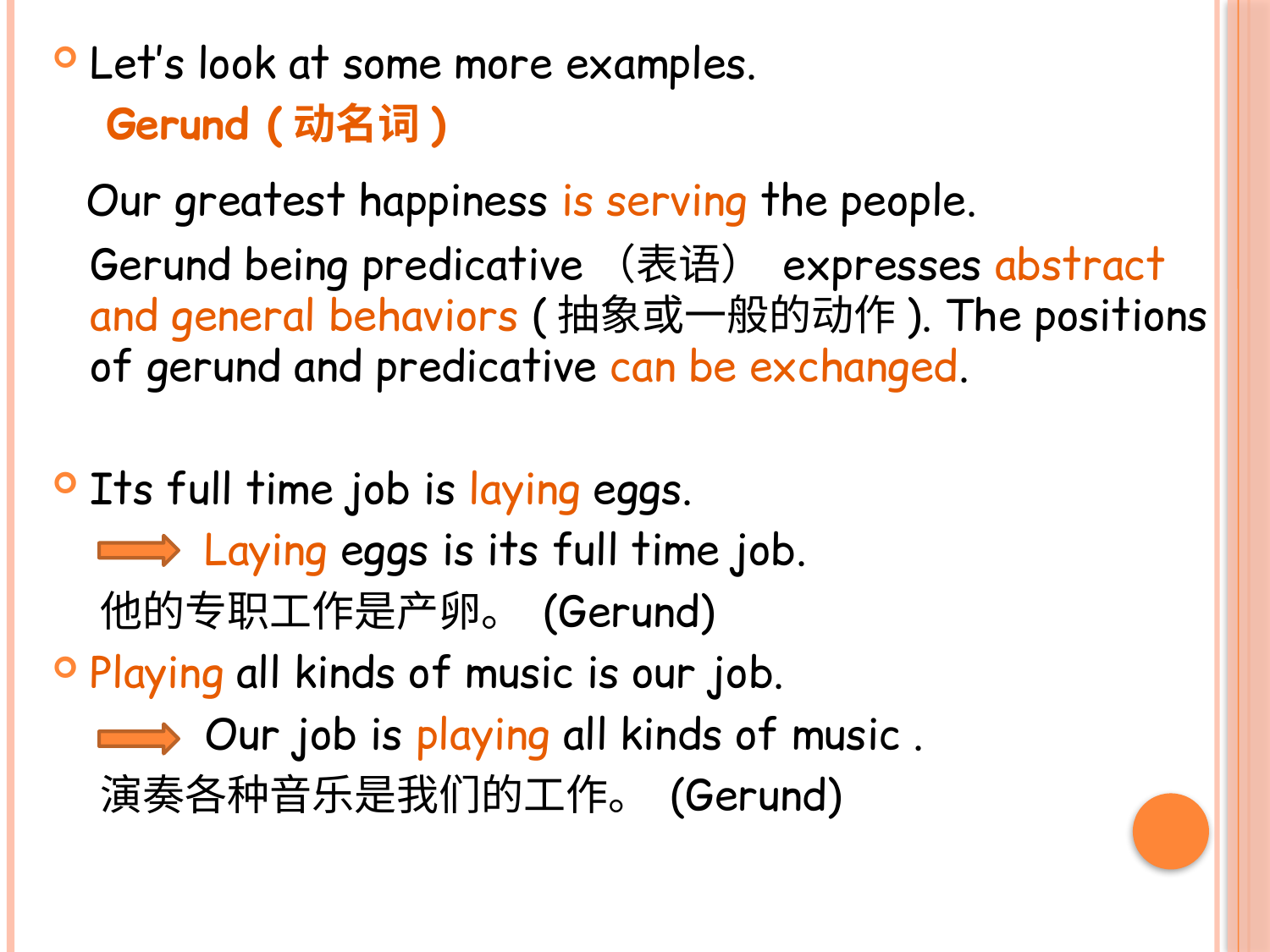

Let’s look at some more examples.
   Gerund (动名词)
  Our greatest happiness is serving the people.
   Gerund being predicative（表语） expresses abstract and general behaviors (抽象或一般的动作). The positions of gerund and predicative can be exchanged.

Its full time job is laying eggs.
            Laying eggs is its full time job.
    他的专职工作是产卵。 (Gerund)
Playing all kinds of music is our job.
            Our job is playing all kinds of music .
    演奏各种音乐是我们的工作。 (Gerund)